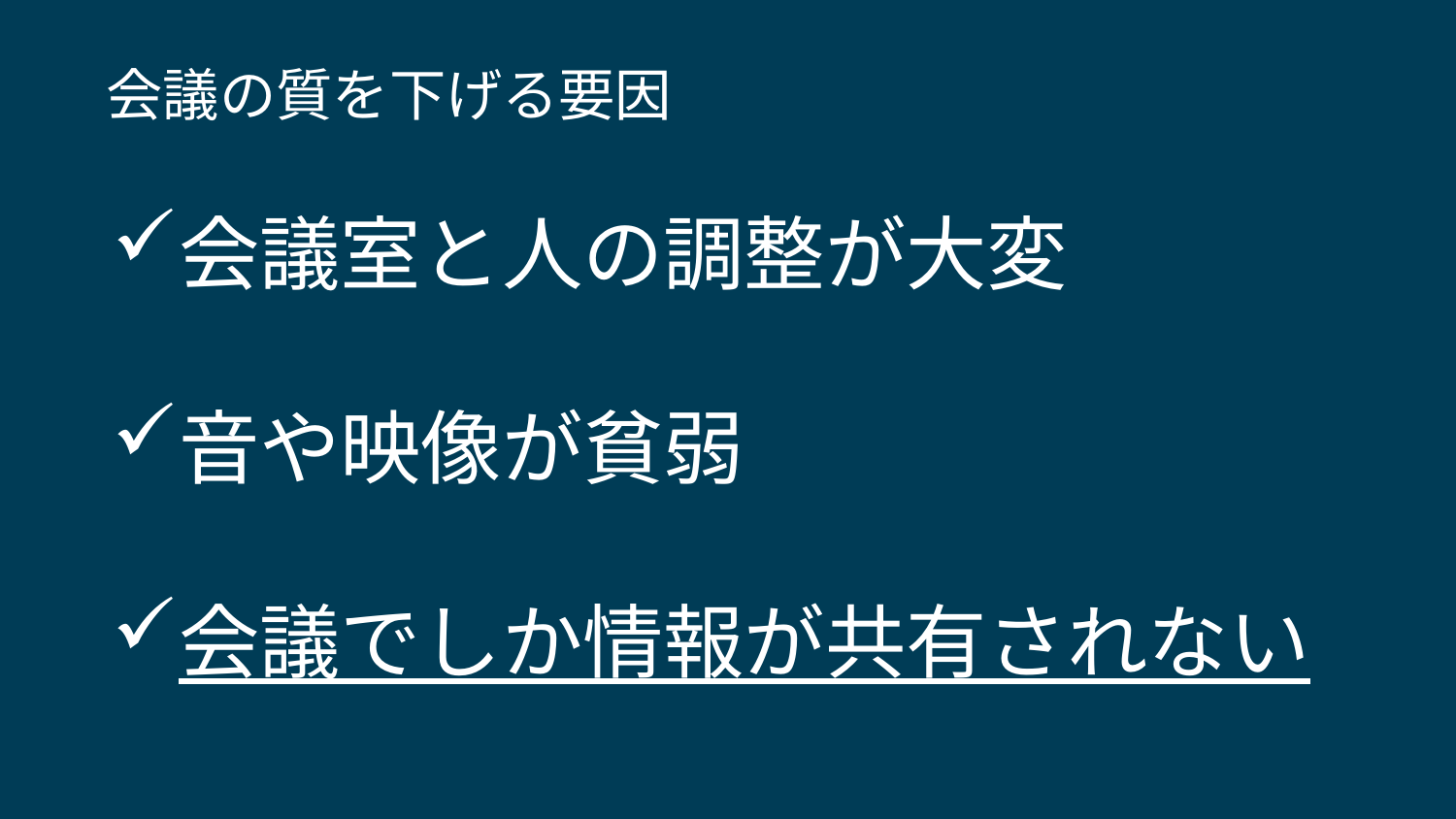

会議の質を下げる要因
会議室と人の調整が大変

音や映像が貧弱

会議でしか情報が共有されない